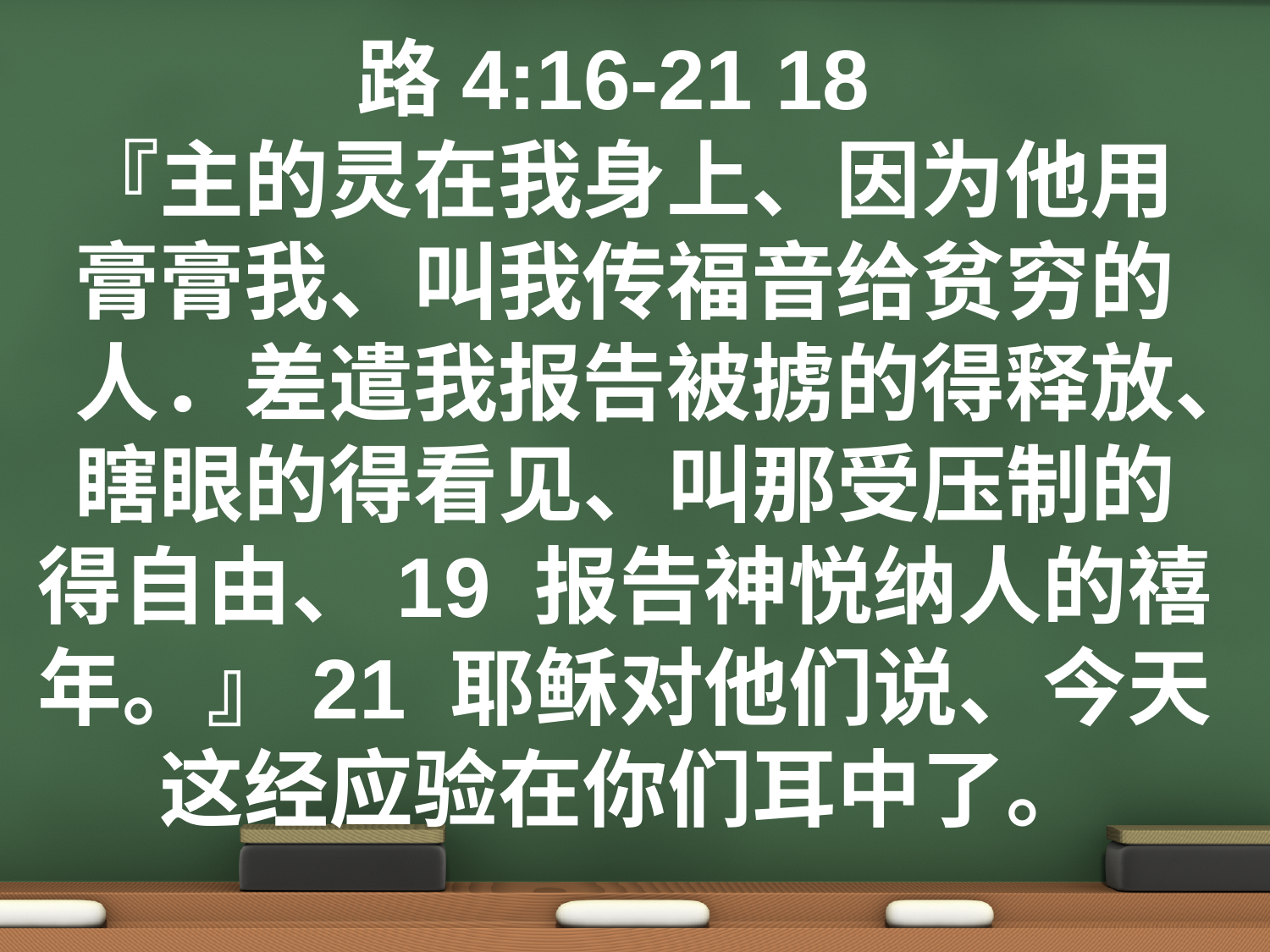

路4:16-21 18
『主的灵在我身上、因为他用膏膏我、叫我传福音给贫穷的人．差遣我报告被掳的得释放、瞎眼的得看见、叫那受压制的得自由、19 报告神悦纳人的禧年。』21 耶稣对他们说、今天这经应验在你们耳中了。